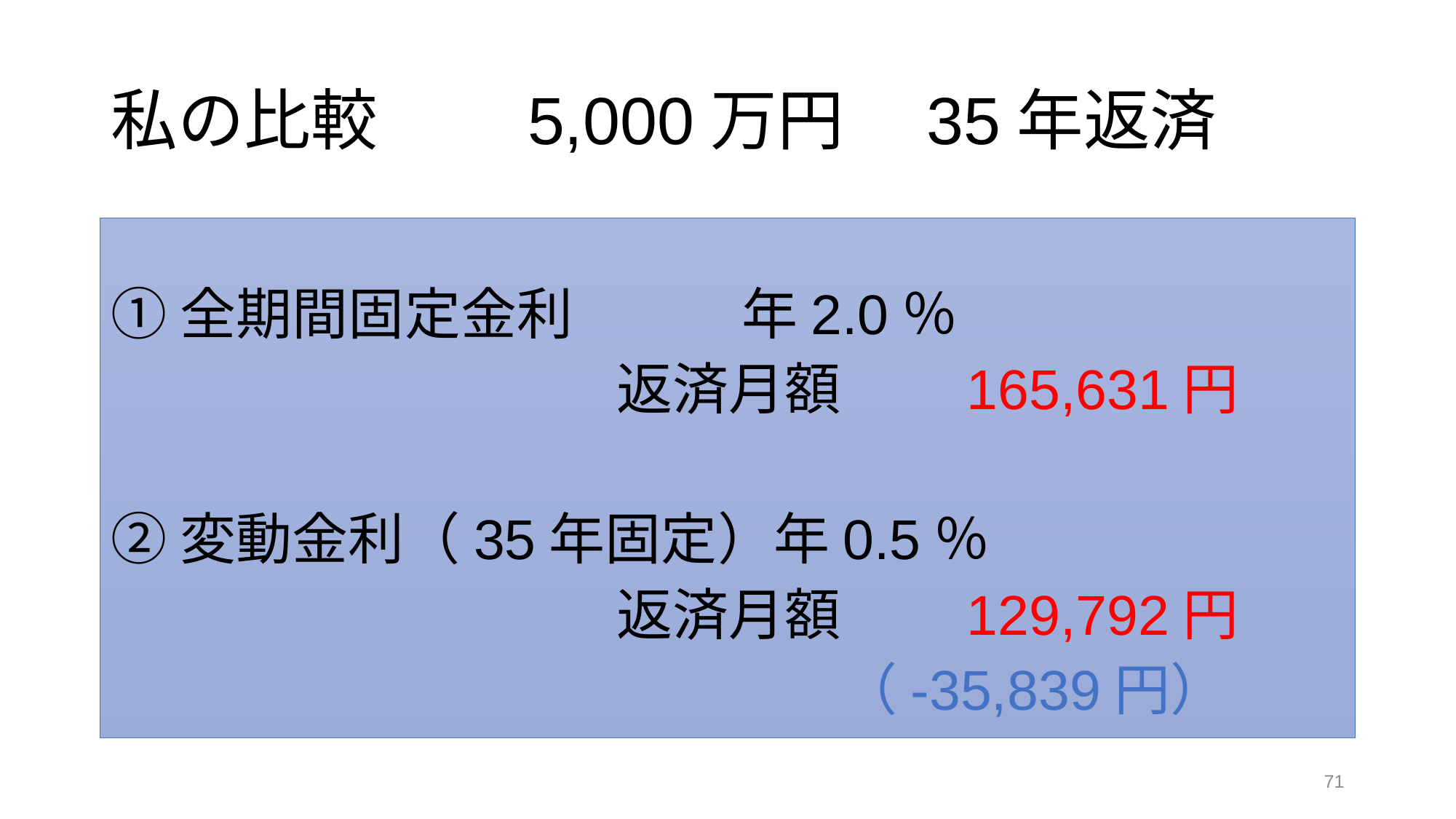

# 私の比較　　5,000万円　35年返済

①全期間固定金利　　　年2.0％
　　　　　　　　　返済月額　　165,631円

②変動金利（35年固定）年0.5％
　　　　　　　　　返済月額　　129,792円
　　　　　　　　　　　　　（-35,839円）
71